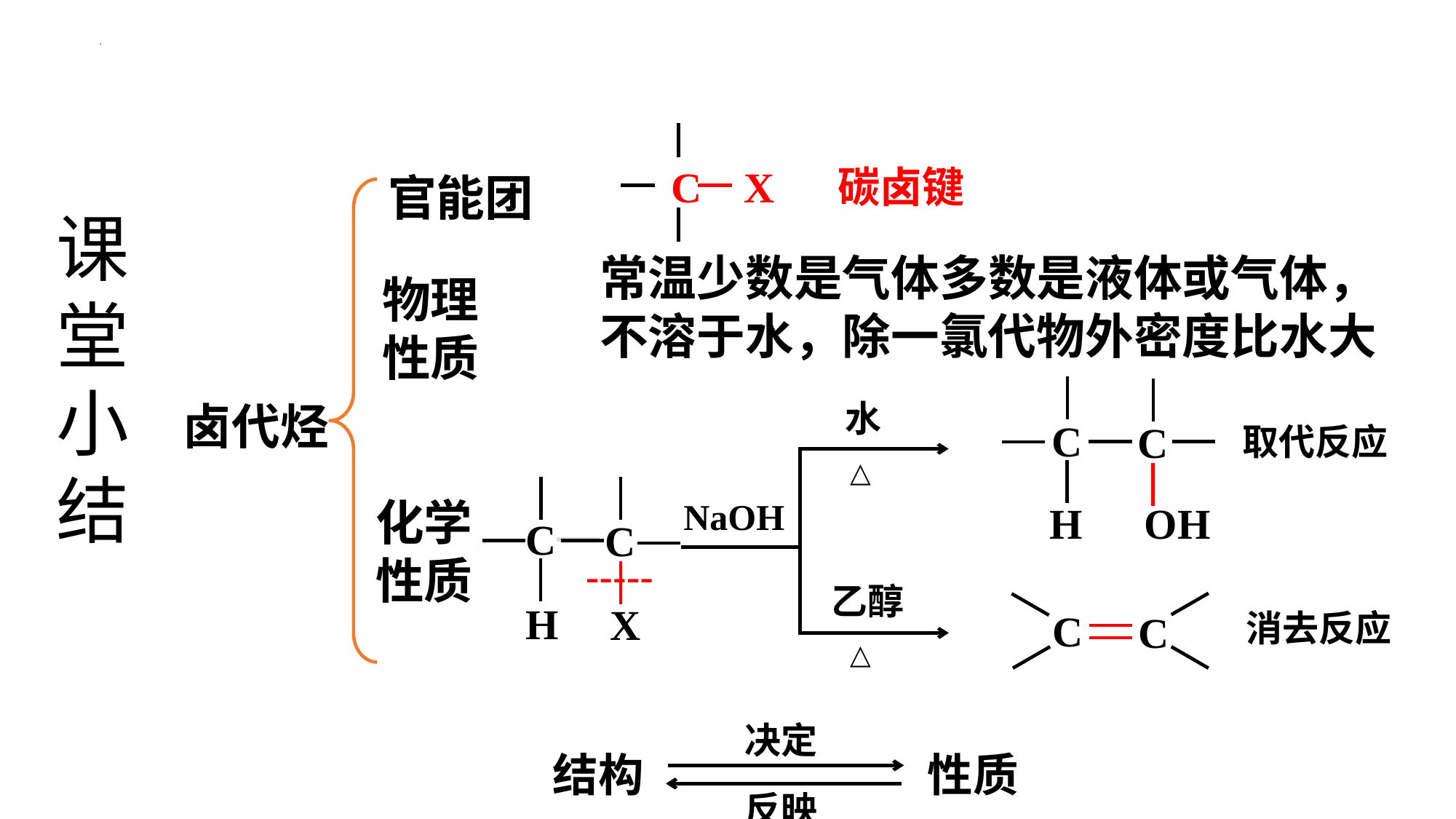

C    X     碳卤键
官能团

课堂小结
常温少数是气体多数是液体或气体，不溶于水，除一氯代物外密度比水大
物理性质
C
C
H
OH
卤代烃
水
△
NaOH
乙醇
△
取代反应
C
C

H
X
化学性质
C
C
消去反应
决定
反映
结构
性质